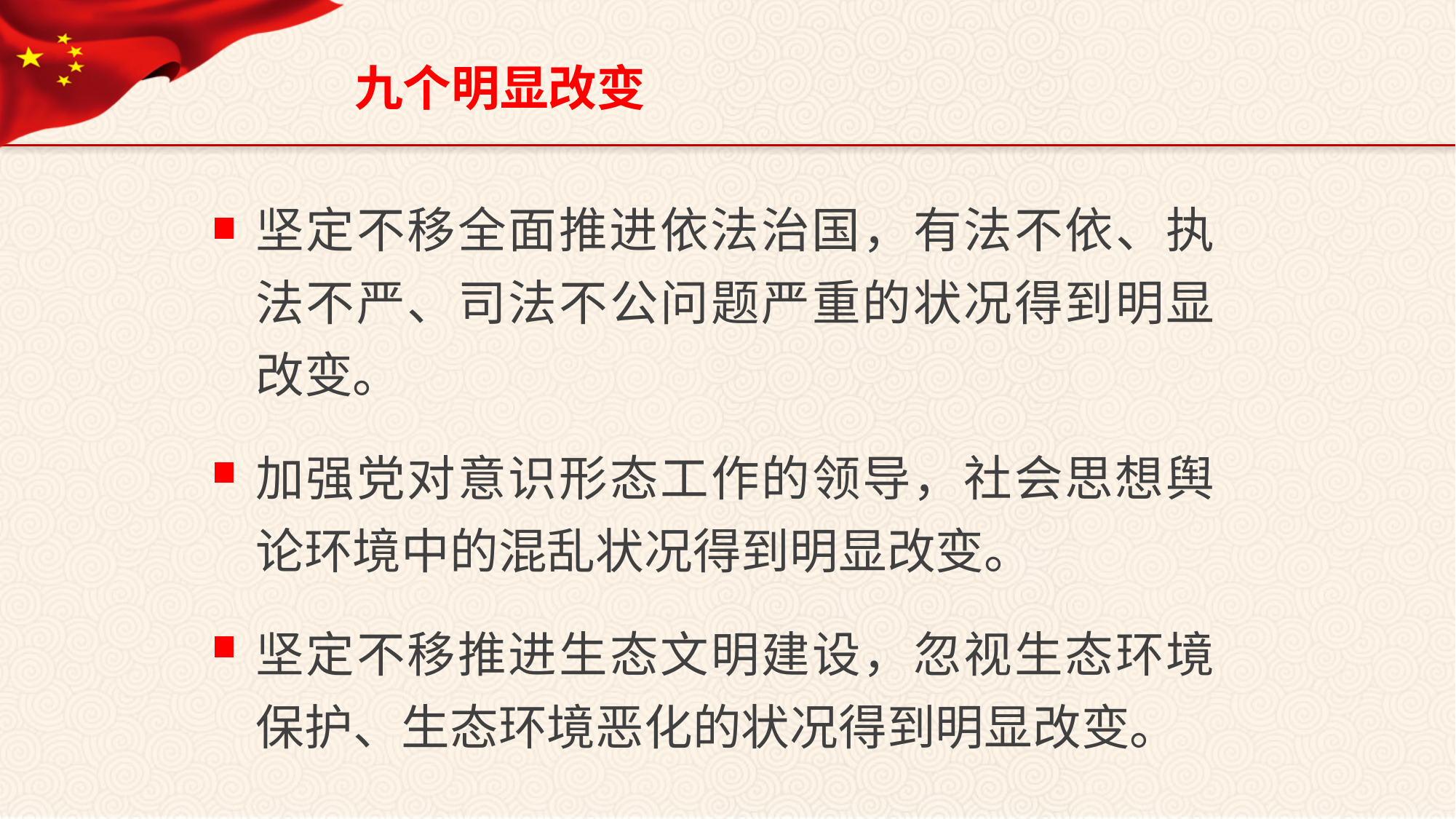

九个明显改变
坚定不移全面推进依法治国，有法不依、执法不严、司法不公问题严重的状况得到明显改变。
加强党对意识形态工作的领导，社会思想舆论环境中的混乱状况得到明显改变。
坚定不移推进生态文明建设，忽视生态环境保护、生态环境恶化的状况得到明显改变。